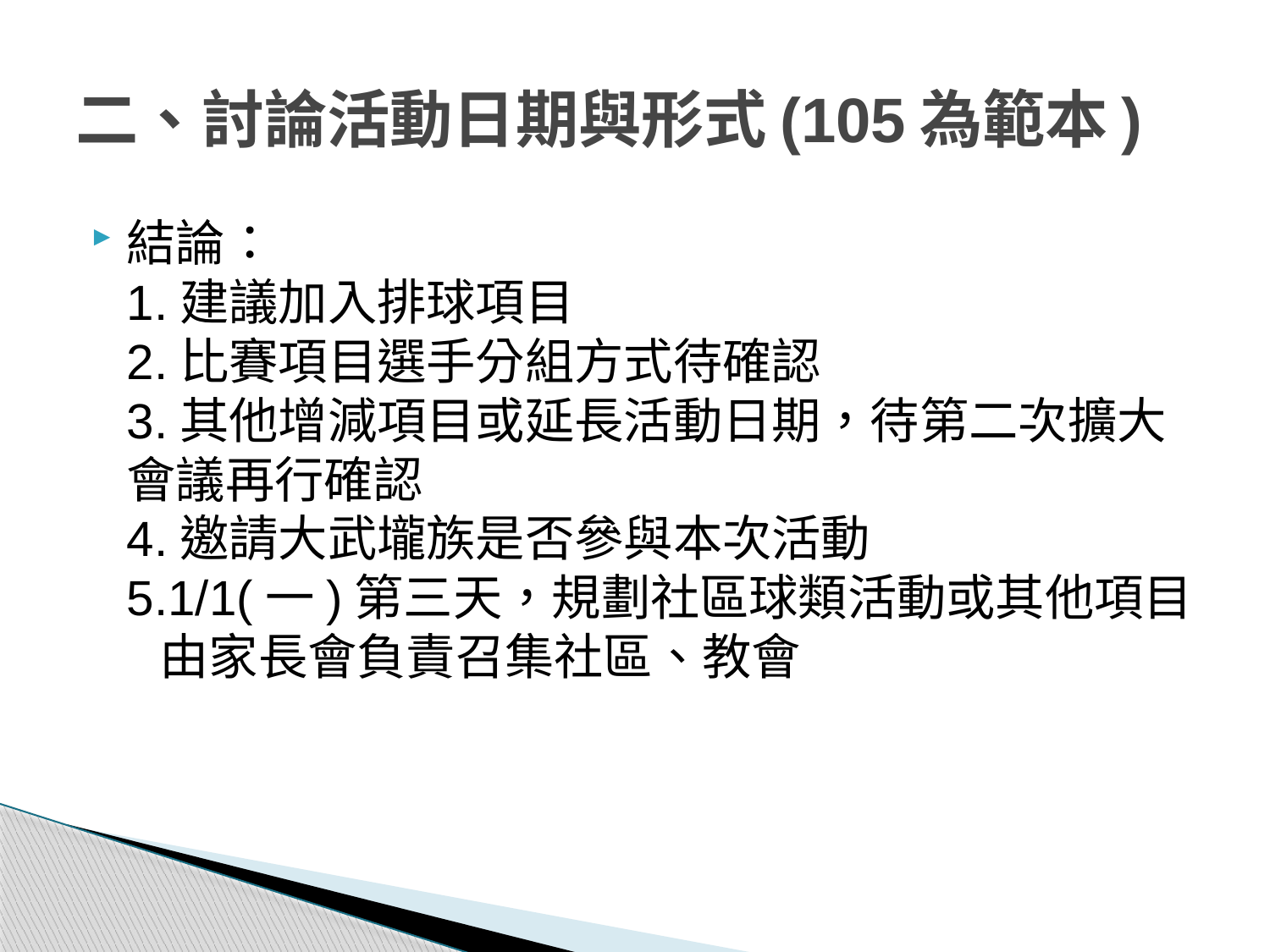

# 二、討論活動日期與形式(105為範本)
結論：
1.建議加入排球項目
2.比賽項目選手分組方式待確認
3.其他增減項目或延長活動日期，待第二次擴大會議再行確認
4.邀請大武壠族是否參與本次活動
5.1/1(一)第三天，規劃社區球類活動或其他項目
   由家長會負責召集社區、教會